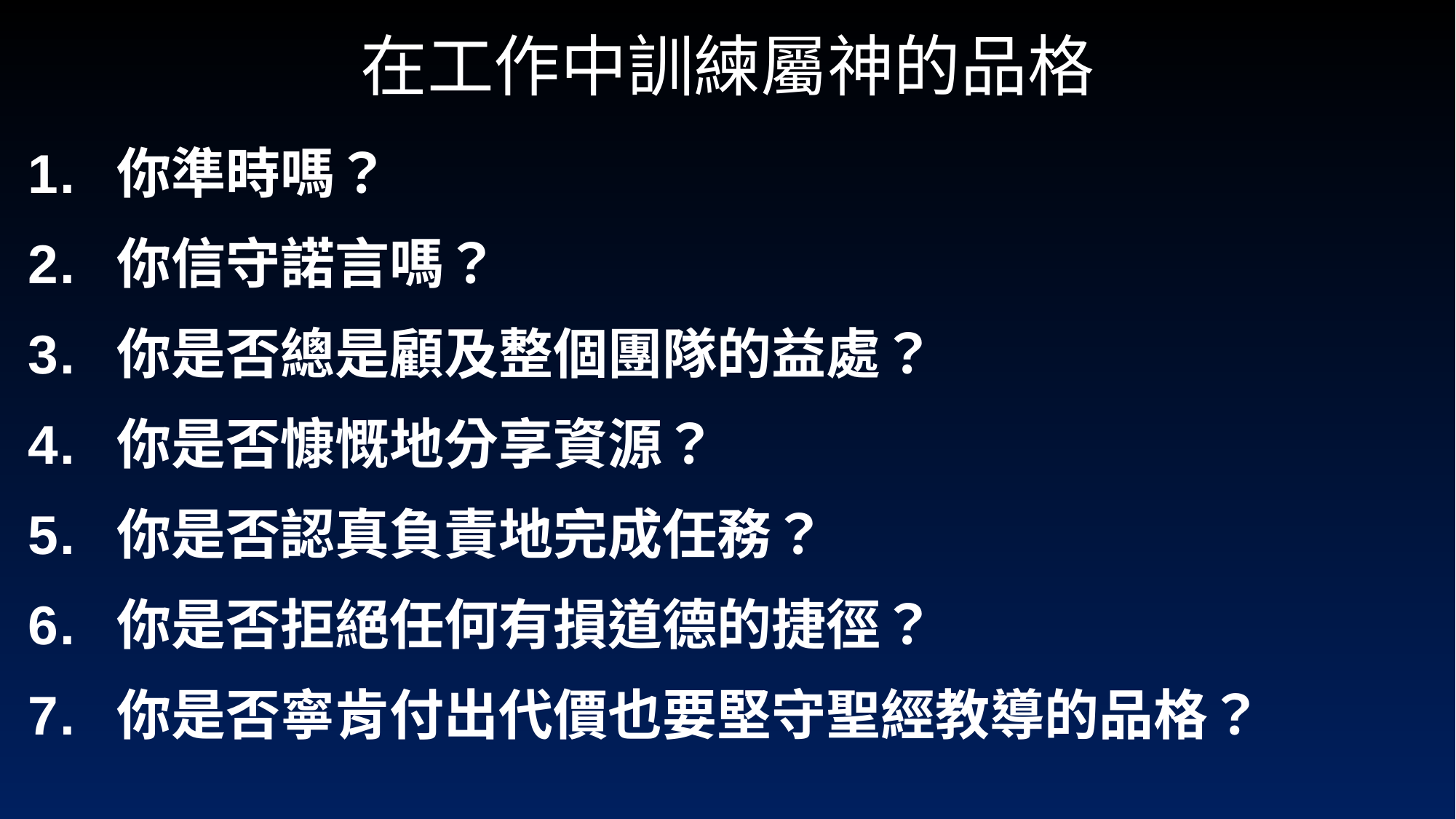

# 在工作中訓練屬神的品格
你準時嗎？
你信守諾言嗎？
你是否總是顧及整個團隊的益處？
你是否慷慨地分享資源？
你是否認真負責地完成任務？
你是否拒絕任何有損道德的捷徑？
你是否寧肯付出代價也要堅守聖經教導的品格？